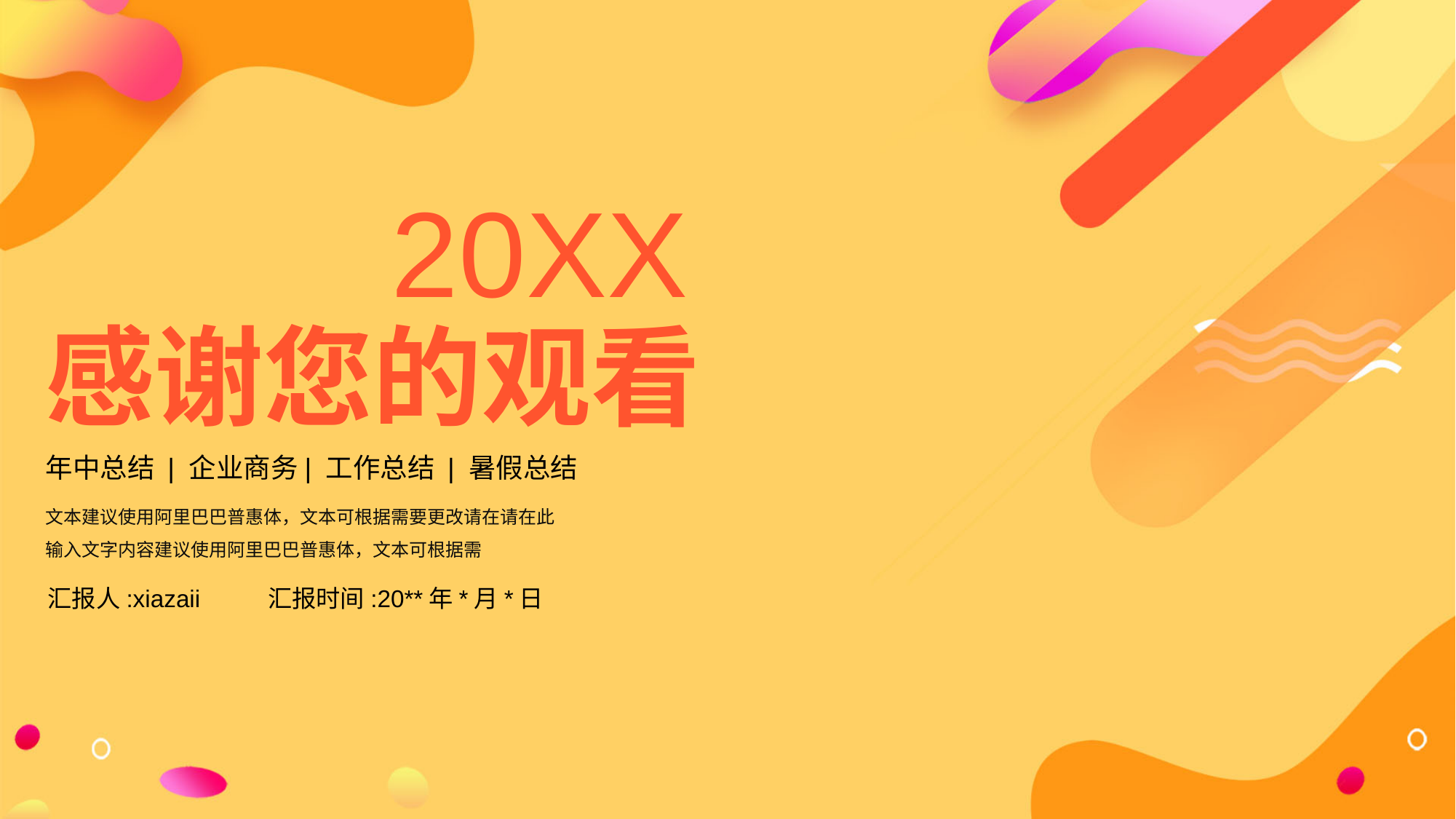

20XX
感谢您的观看

年中总结 | 企业商务| 工作总结 | 暑假总结
文本建议使用阿里巴巴普惠体，文本可根据需要更改请在请在此输入文字内容建议使用阿里巴巴普惠体，文本可根据需
汇报人:xiazaii
汇报时间:20**年*月*日